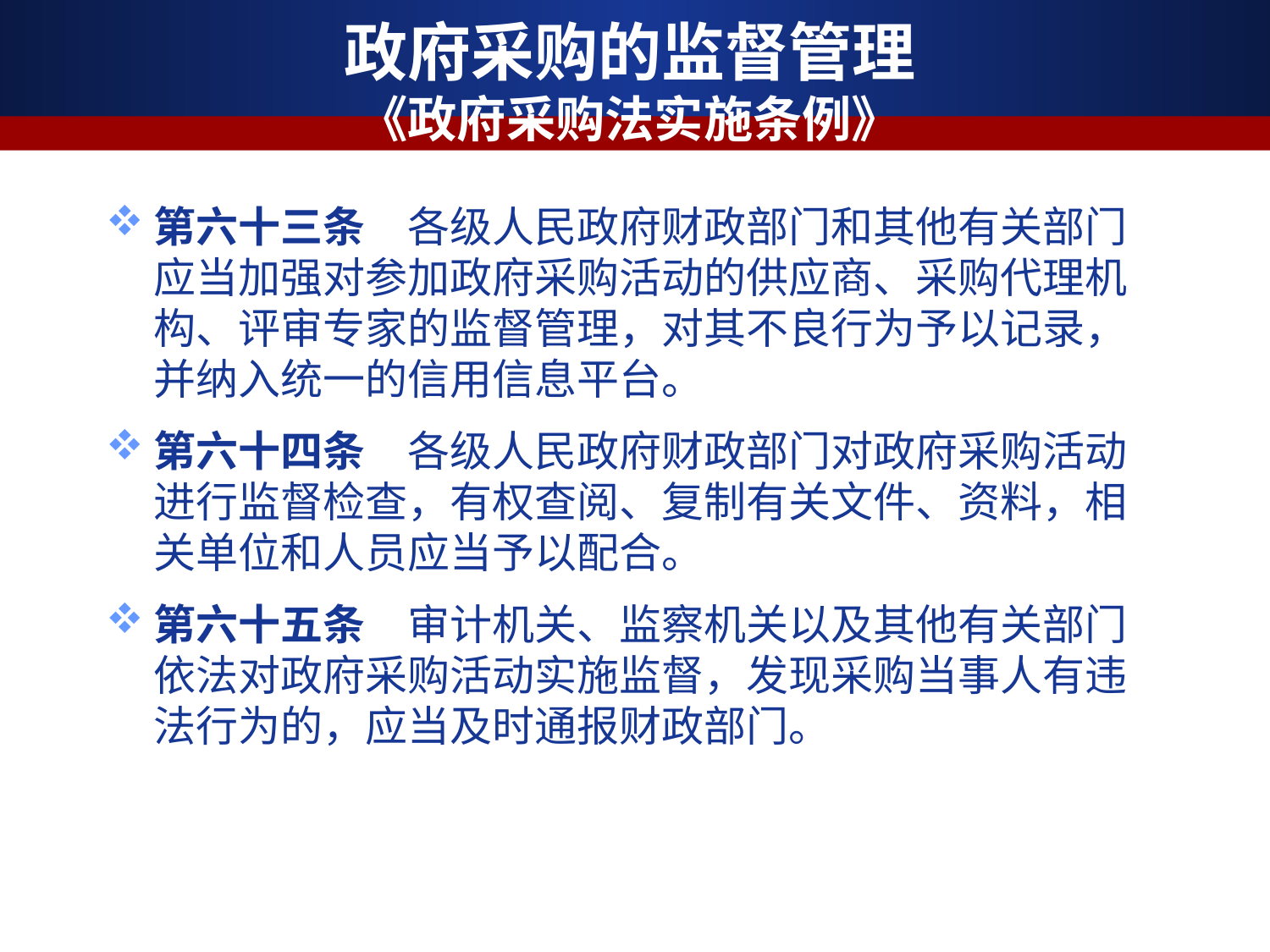

# 政府采购的监督管理 《政府采购法实施条例》
第六十三条　各级人民政府财政部门和其他有关部门应当加强对参加政府采购活动的供应商、采购代理机构、评审专家的监督管理，对其不良行为予以记录，并纳入统一的信用信息平台。
第六十四条　各级人民政府财政部门对政府采购活动进行监督检查，有权查阅、复制有关文件、资料，相关单位和人员应当予以配合。
第六十五条　审计机关、监察机关以及其他有关部门依法对政府采购活动实施监督，发现采购当事人有违法行为的，应当及时通报财政部门。